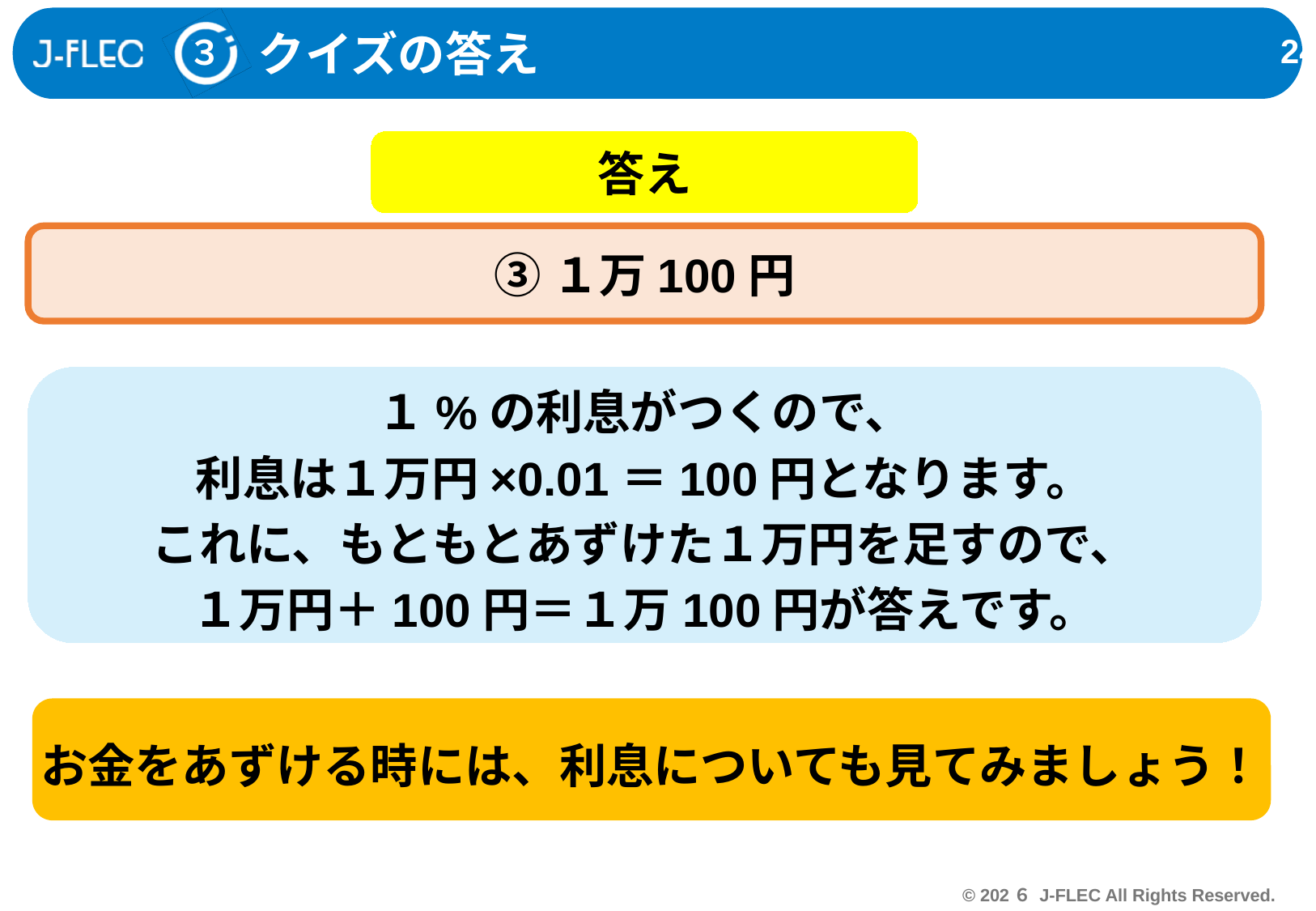

クイズの答え
３
答え
③１万100円
１%の利息がつくので、
利息は１万円×0.01＝100円となります。
これに、もともとあずけた１万円を足すので、
１万円＋100円＝１万100円が答えです。
お金をあずける時には、利息についても見てみましょう！